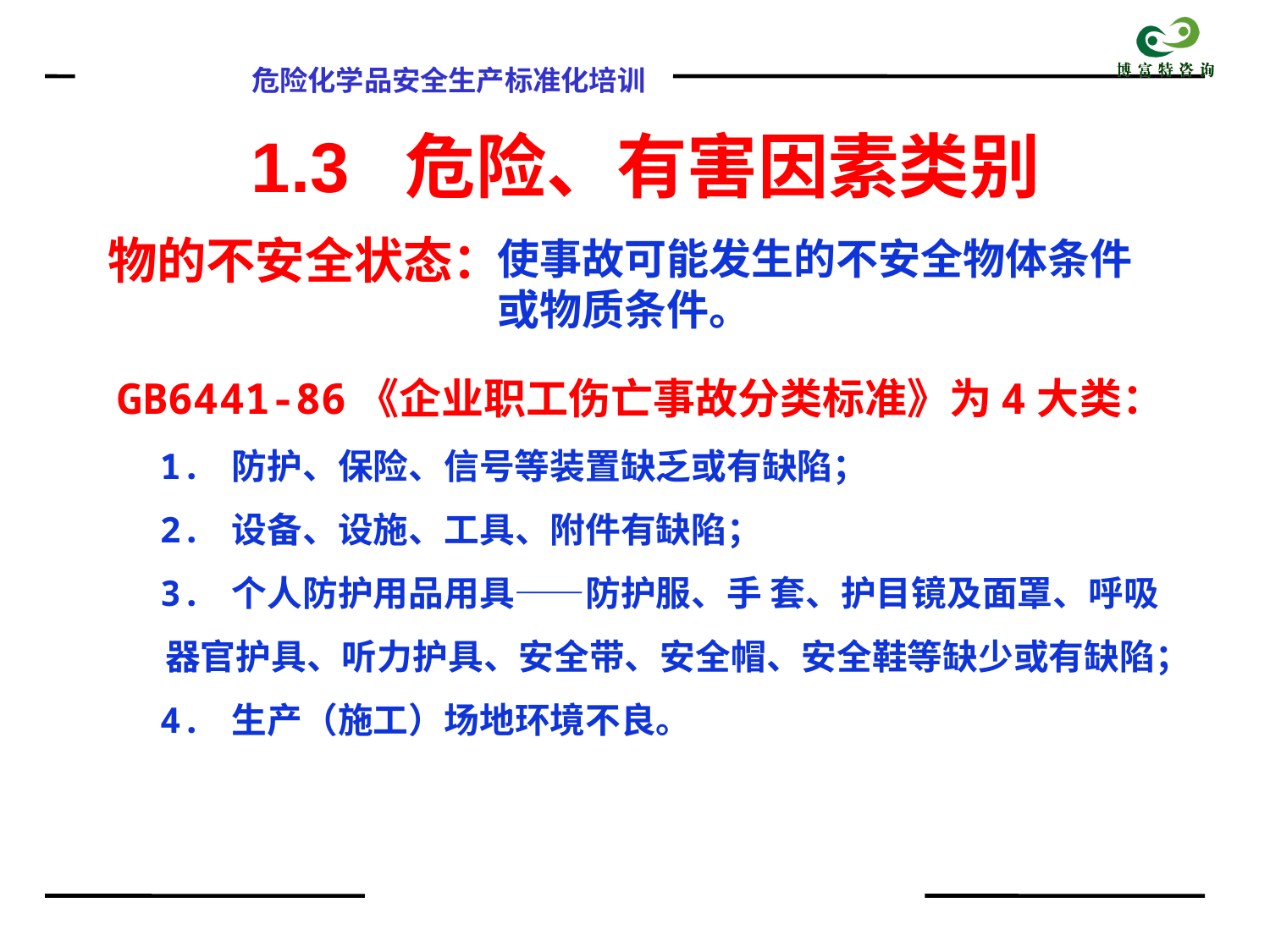

# 1.3  危险、有害因素类别
物的不安全状态：
使事故可能发生的不安全物体条件或物质条件。
GB6441-86《企业职工伤亡事故分类标准》为4大类：
  1. 防护、保险、信号等装置缺乏或有缺陷；
  2. 设备、设施、工具、附件有缺陷；
  3. 个人防护用品用具——防护服、手 套、护目镜及面罩、呼吸器官护具、听力护具、安全带、安全帽、安全鞋等缺少或有缺陷；
  4. 生产（施工）场地环境不良。